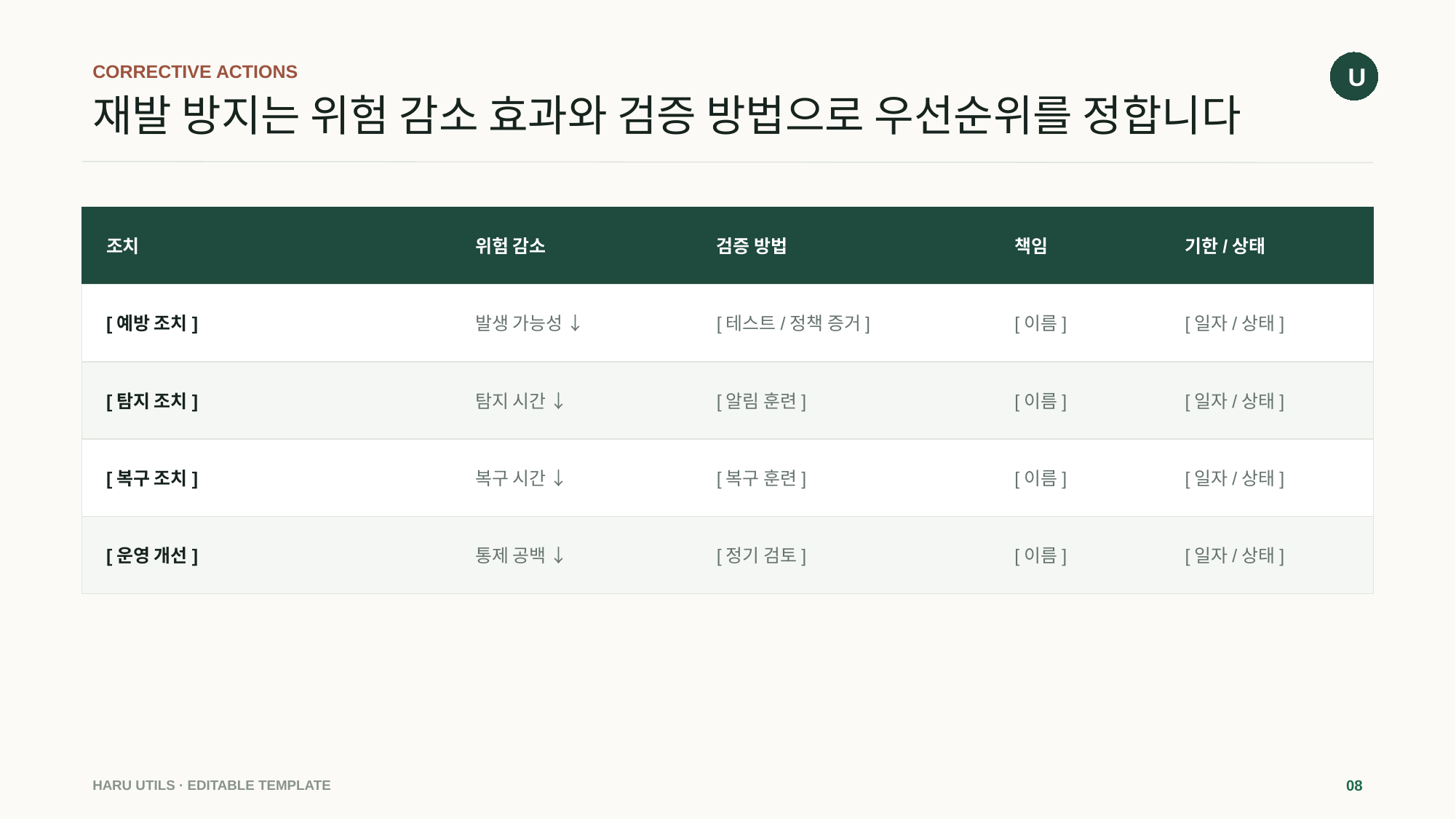

U
CORRECTIVE ACTIONS
# 재발 방지는 위험 감소 효과와 검증 방법으로 우선순위를 정합니다

조치
위험 감소
검증 방법
책임
기한/상태

[예방 조치]
발생 가능성 ↓
[테스트/정책 증거]
[이름]
[일자/상태]

[탐지 조치]
탐지 시간 ↓
[알림 훈련]
[이름]
[일자/상태]

[복구 조치]
복구 시간 ↓
[복구 훈련]
[이름]
[일자/상태]

[운영 개선]
통제 공백 ↓
[정기 검토]
[이름]
[일자/상태]
HARU UTILS · EDITABLE TEMPLATE
08